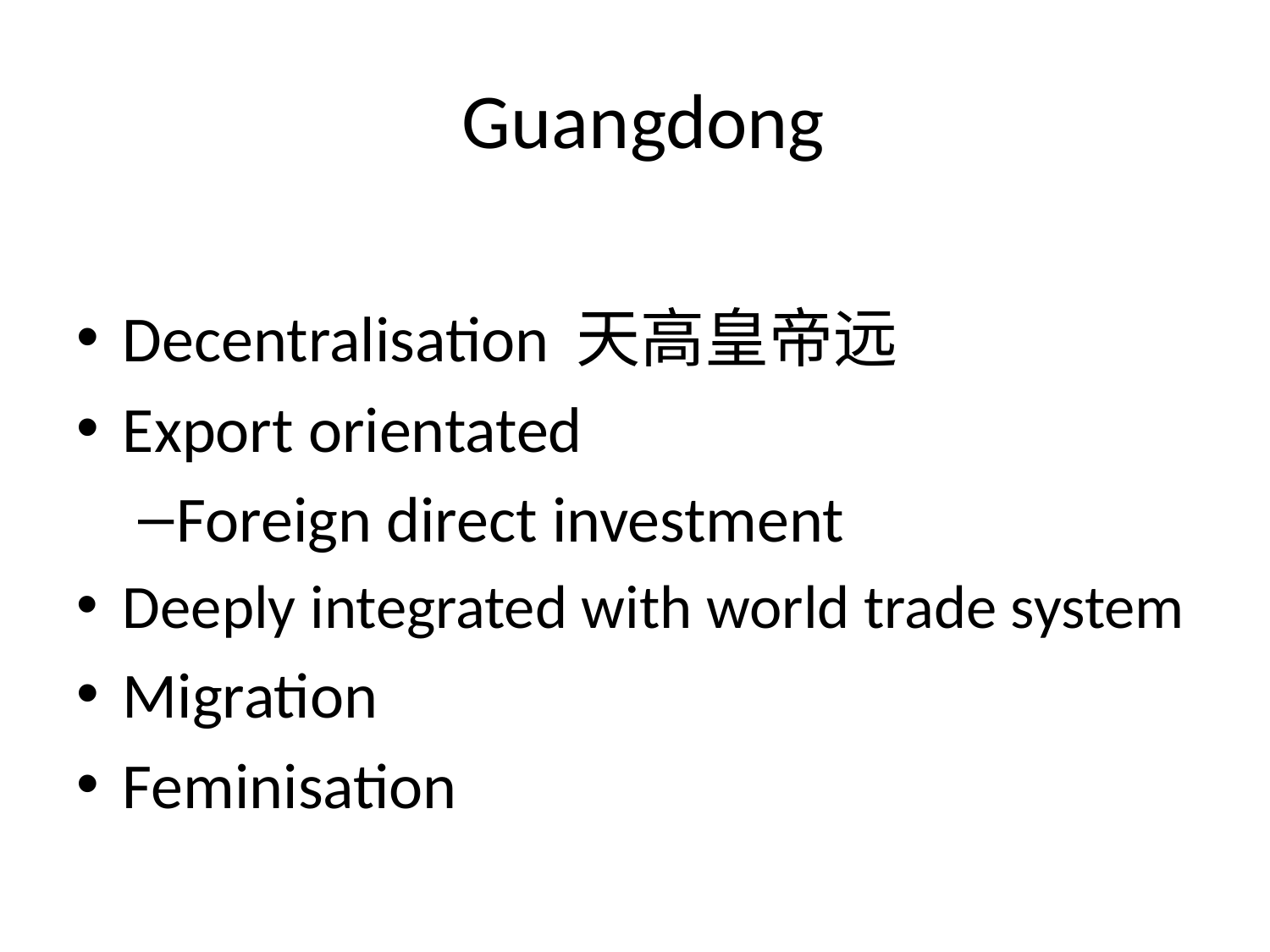

# Guangdong

Decentralisation 天高皇帝远
Export orientated
Foreign direct investment
Deeply integrated with world trade system
Migration
Feminisation